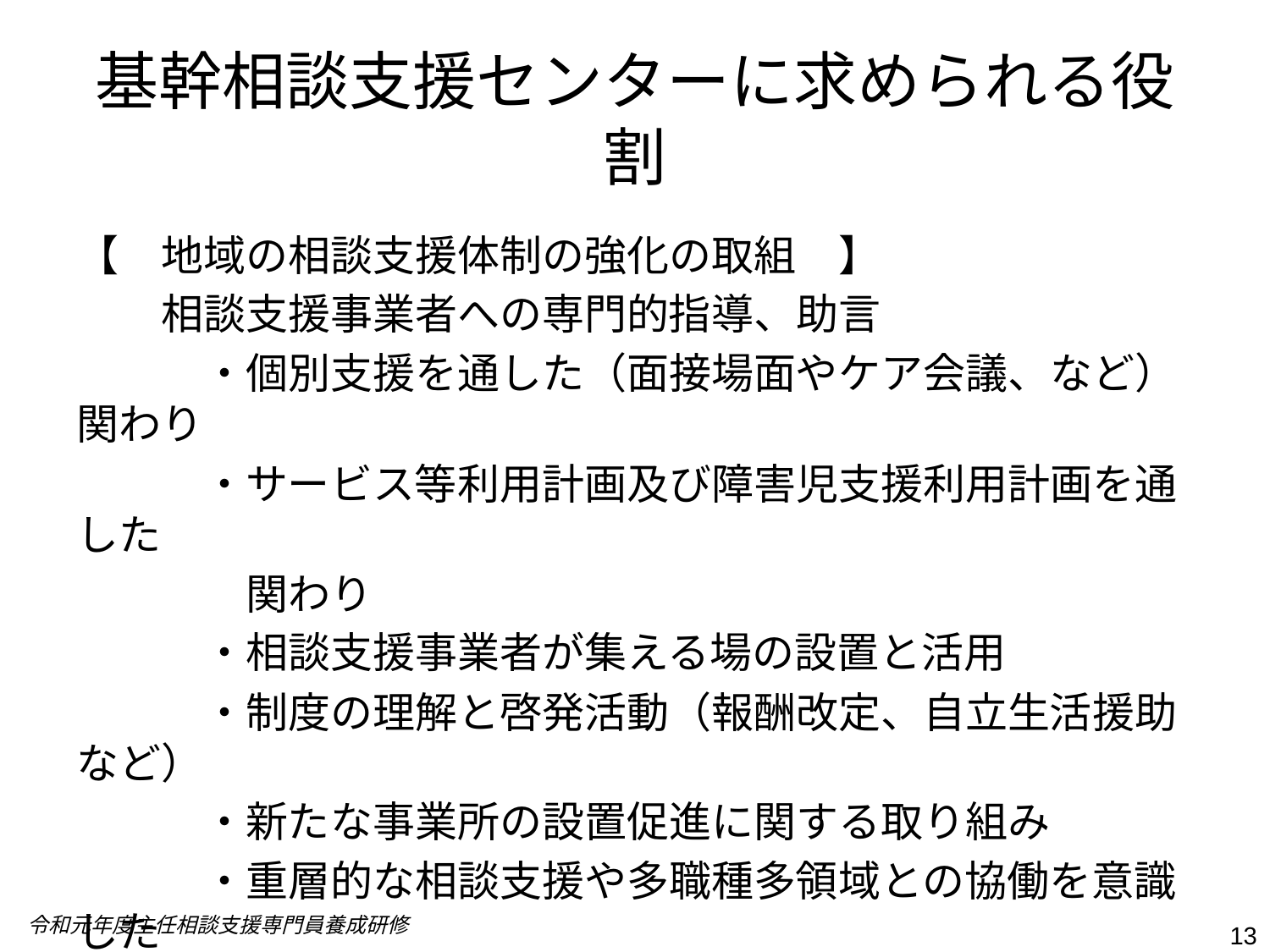

# 基幹相談支援センターに求められる役割
【　地域の相談支援体制の強化の取組　】
　　相談支援事業者への専門的指導、助言
　　　・個別支援を通した（面接場面やケア会議、など）関わり
　　　・サービス等利用計画及び障害児支援利用計画を通した
　　　　関わり
　　　・相談支援事業者が集える場の設置と活用
　　　・制度の理解と啓発活動（報酬改定、自立生活援助など）
　　　・新たな事業所の設置促進に関する取り組み
　　　・重層的な相談支援や多職種多領域との協働を意識した
　　　　（地域の実情に沿った）相談支援体制の構築
　　　　　　　　　　　　　　　　　　　　　　　　　　　　　　　などなど・・・

令和元年度主任相談支援専門員養成研修
13